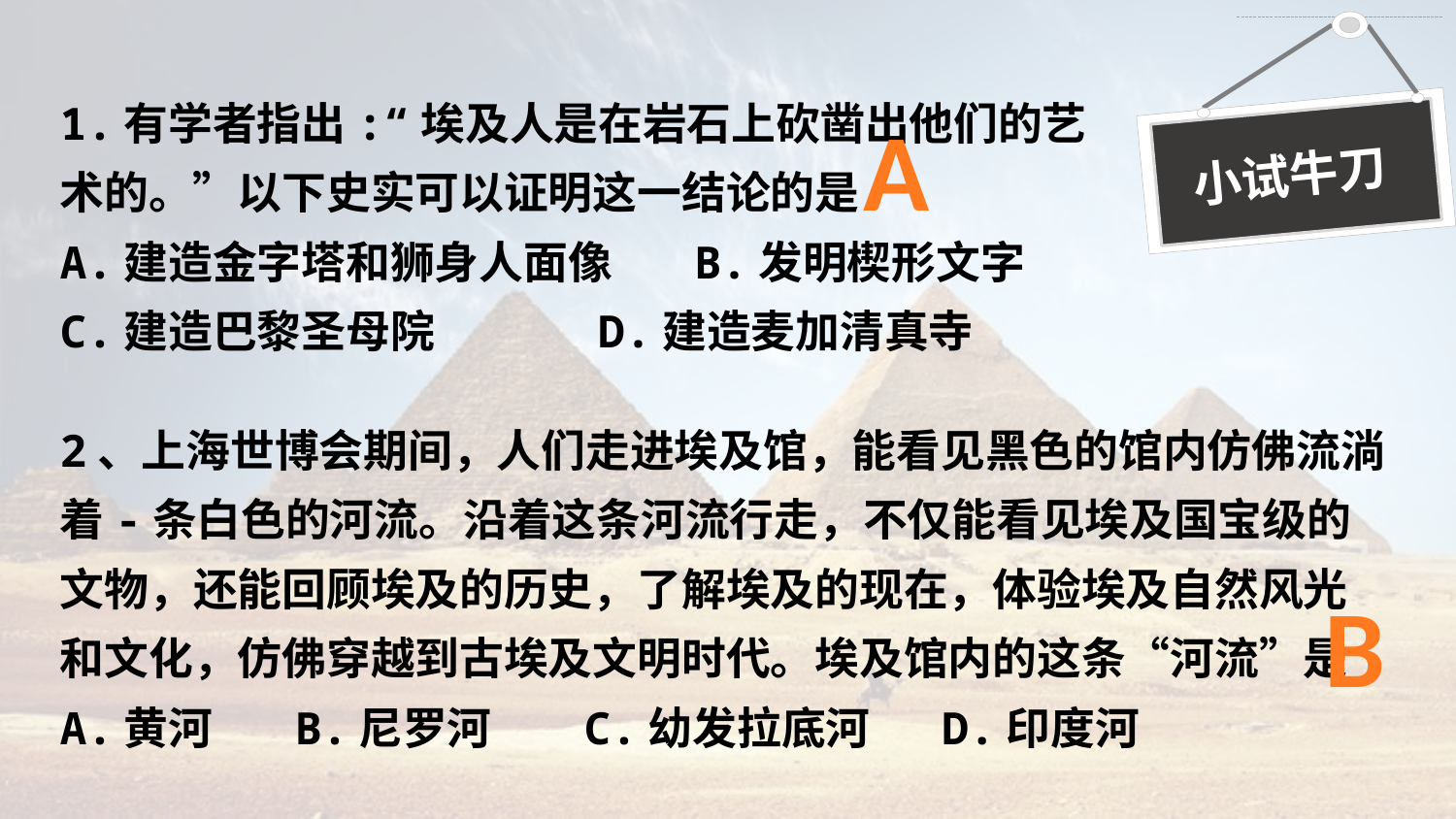

小试牛刀
1.有学者指出:“埃及人是在岩石上砍凿出他们的艺术的。”以下史实可以证明这一结论的是
A.建造金字塔和狮身人面像       B.发明楔形文字
C.建造巴黎圣母院               D.建造麦加清真寺
A
2、上海世博会期间，人们走进埃及馆，能看见黑色的馆内仿佛流淌着-条白色的河流。沿着这条河流行走，不仅能看见埃及国宝级的文物，还能回顾埃及的历史，了解埃及的现在，体验埃及自然风光和文化，仿佛穿越到古埃及文明时代。埃及馆内的这条“河流”是
A.黄河       B.尼罗河        C.幼发拉底河      D.印度河
B